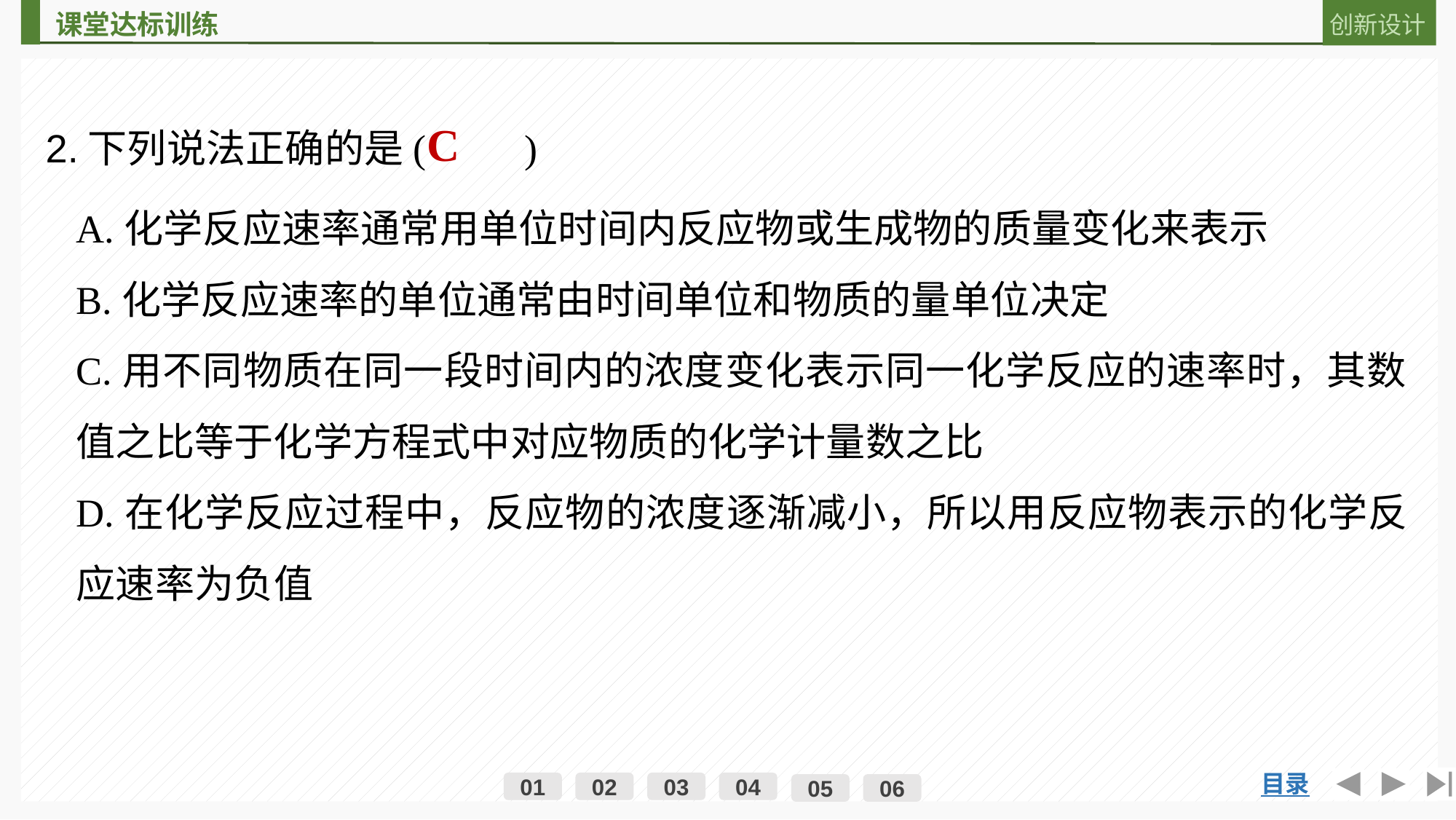

2.下列说法正确的是(　　)
C
A.化学反应速率通常用单位时间内反应物或生成物的质量变化来表示
B.化学反应速率的单位通常由时间单位和物质的量单位决定
C.用不同物质在同一段时间内的浓度变化表示同一化学反应的速率时，其数值之比等于化学方程式中对应物质的化学计量数之比
D.在化学反应过程中，反应物的浓度逐渐减小，所以用反应物表示的化学反应速率为负值